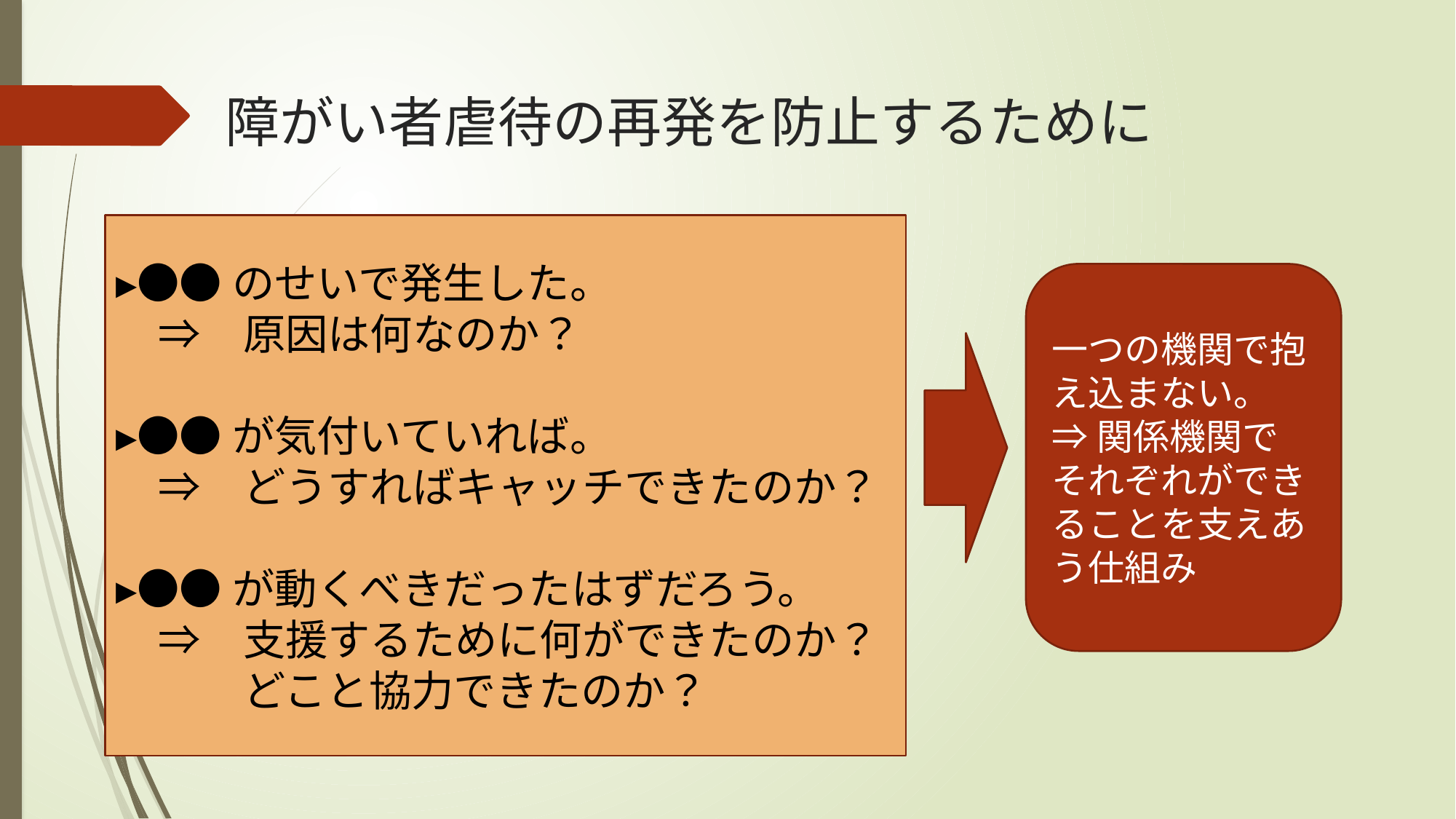

# 障がい者虐待の再発を防止するために
▸●●のせいで発生した。
　⇒　原因は何なのか？

▸●●が気付いていれば。
　⇒　どうすればキャッチできたのか？

▸●●が動くべきだったはずだろう。
　⇒　支援するために何ができたのか？
　　　どこと協力できたのか？
一つの機関で抱え込まない。
⇒関係機関でそれぞれができることを支えあう仕組み